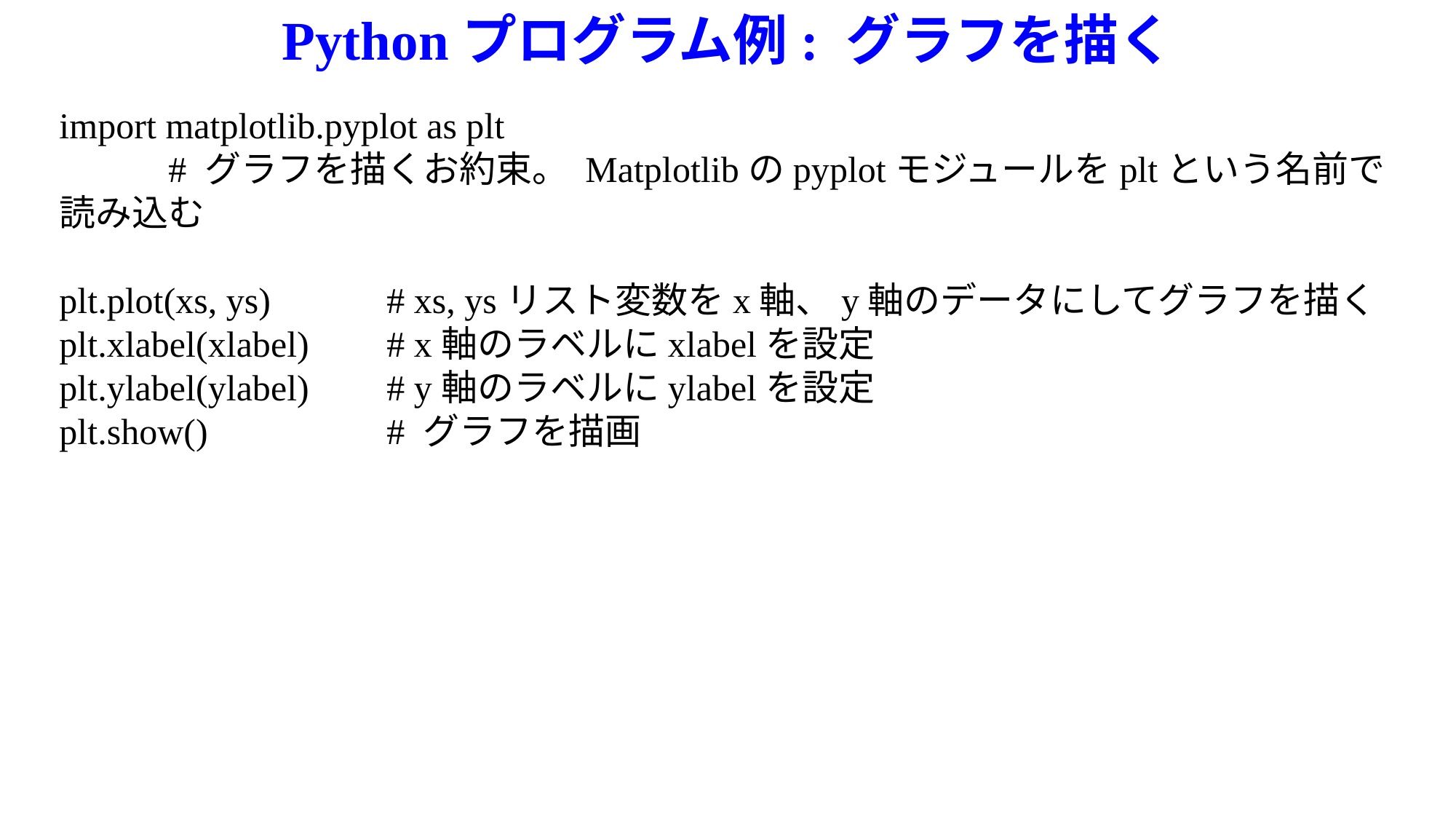

Pythonプログラム例: グラフを描く
import matplotlib.pyplot as plt
	# グラフを描くお約束。 Matplotlibのpyplotモジュールをpltという名前で読み込む

plt.plot(xs, ys)		# xs, ysリスト変数をx軸、y軸のデータにしてグラフを描く
plt.xlabel(xlabel)	# x軸のラベルにxlabelを設定
plt.ylabel(ylabel) 	# y軸のラベルにylabelを設定
plt.show()		# グラフを描画